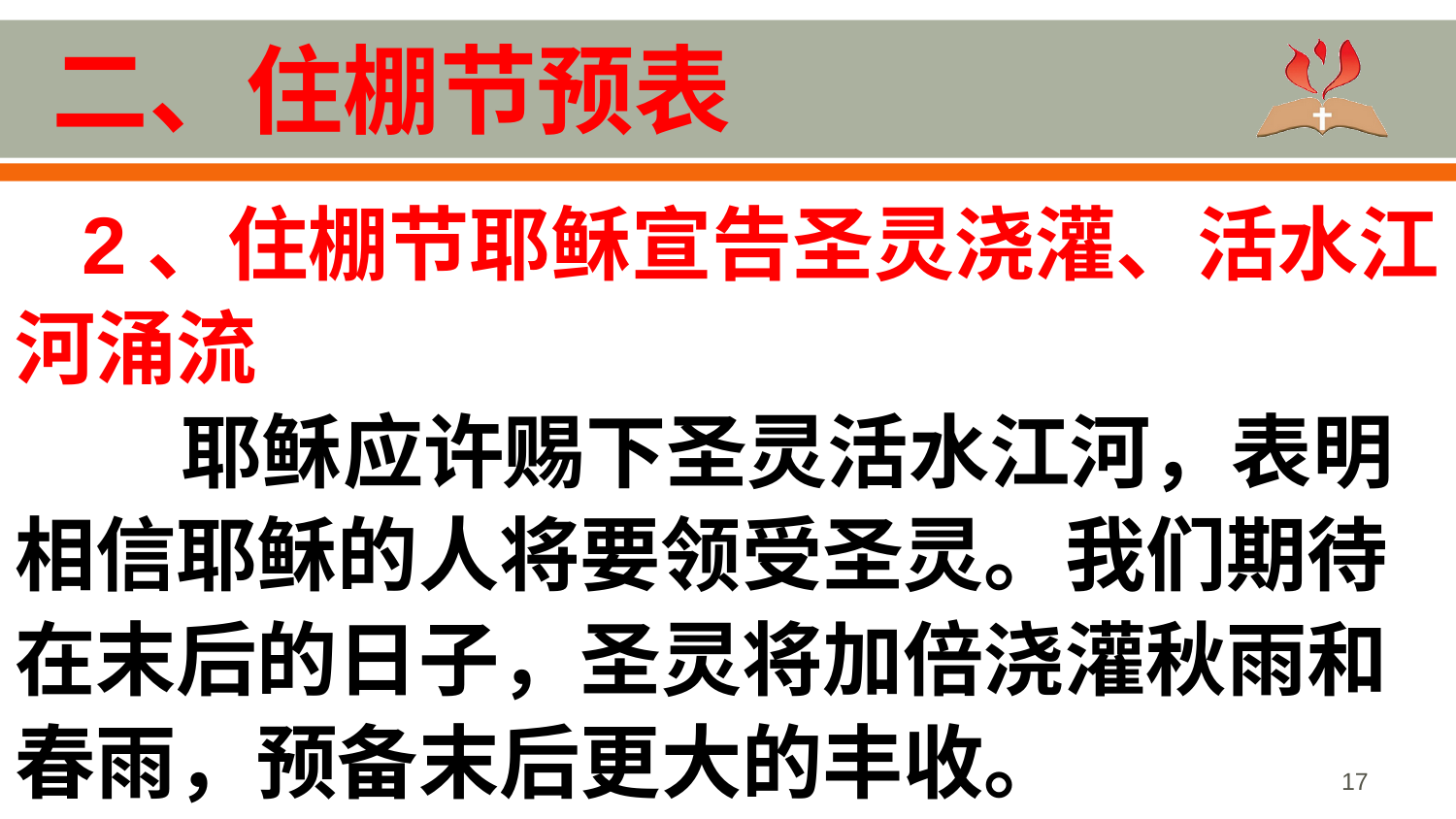

# 二、住棚节预表
   2、住棚节耶稣宣告圣灵浇灌、活水江河涌流
        耶稣应许赐下圣灵活水江河，表明相信耶稣的人将要领受圣灵。我们期待在末后的日子，圣灵将加倍浇灌秋雨和春雨，预备末后更大的丰收。
17